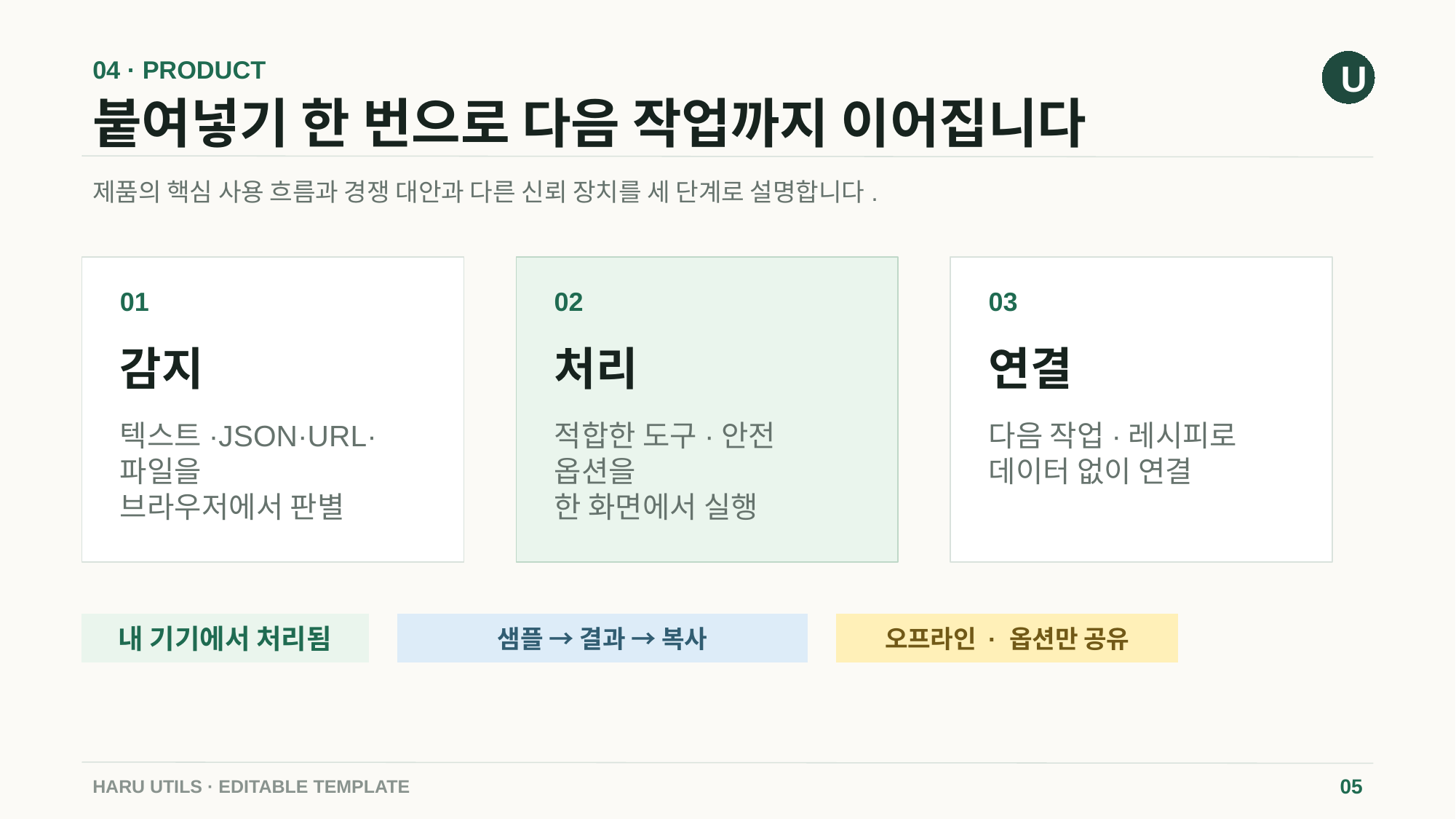

04 · PRODUCT
U
붙여넣기 한 번으로 다음 작업까지 이어집니다

제품의 핵심 사용 흐름과 경쟁 대안과 다른 신뢰 장치를 세 단계로 설명합니다.

01
02
03
감지
처리
연결
텍스트·JSON·URL·파일을
브라우저에서 판별
적합한 도구·안전 옵션을
한 화면에서 실행
다음 작업·레시피로
데이터 없이 연결
내 기기에서 처리됨
샘플 → 결과 → 복사
오프라인 · 옵션만 공유

HARU UTILS · EDITABLE TEMPLATE
05